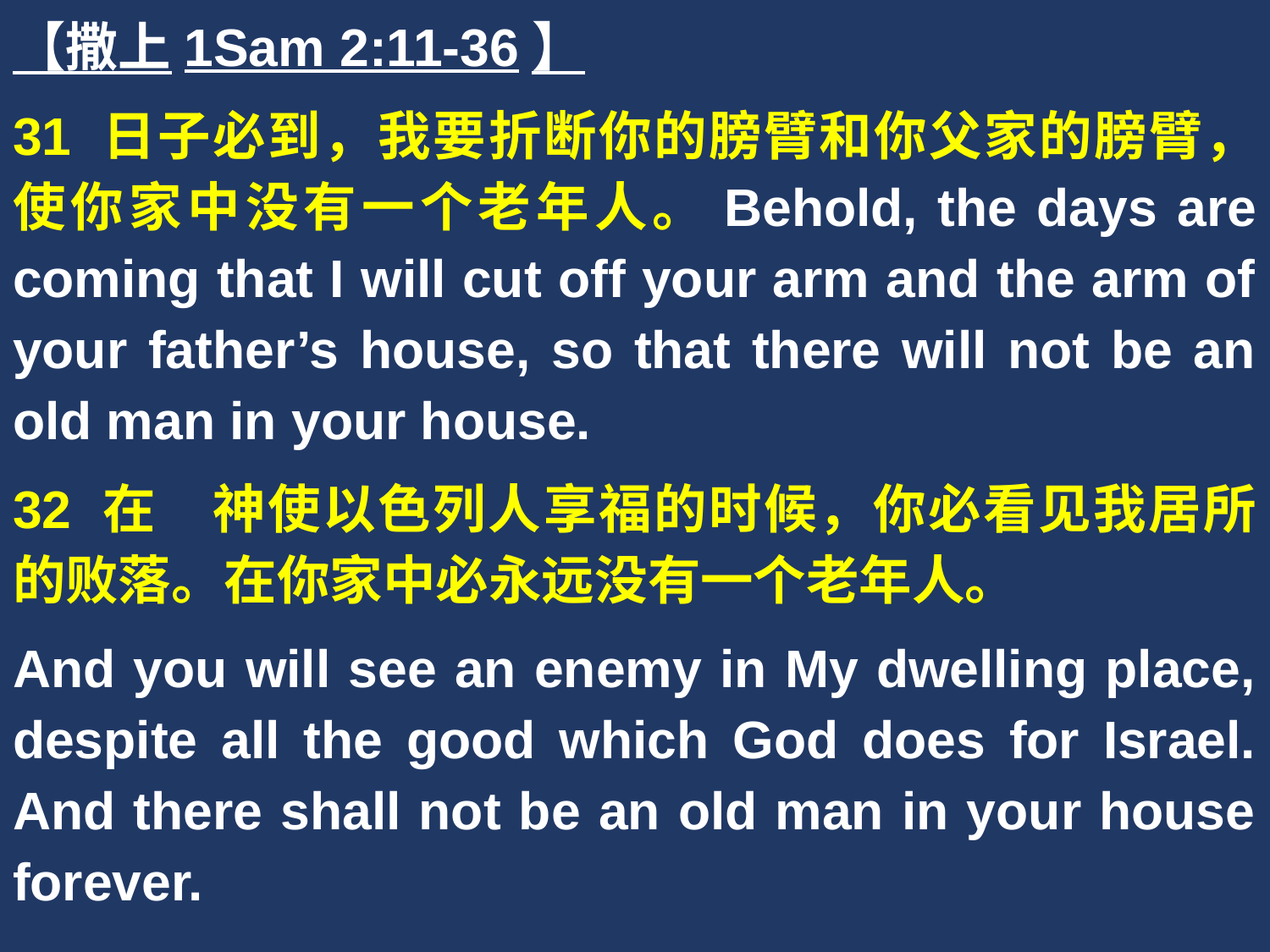

【撒上1Sam 2:11-36】
31 日子必到，我要折断你的膀臂和你父家的膀臂，使你家中没有一个老年人。Behold, the days are coming that I will cut off your arm and the arm of your father’s house, so that there will not be an old man in your house.
32 在　神使以色列人享福的时候，你必看见我居所的败落。在你家中必永远没有一个老年人。
And you will see an enemy in My dwelling place, despite all the good which God does for Israel. And there shall not be an old man in your house forever.